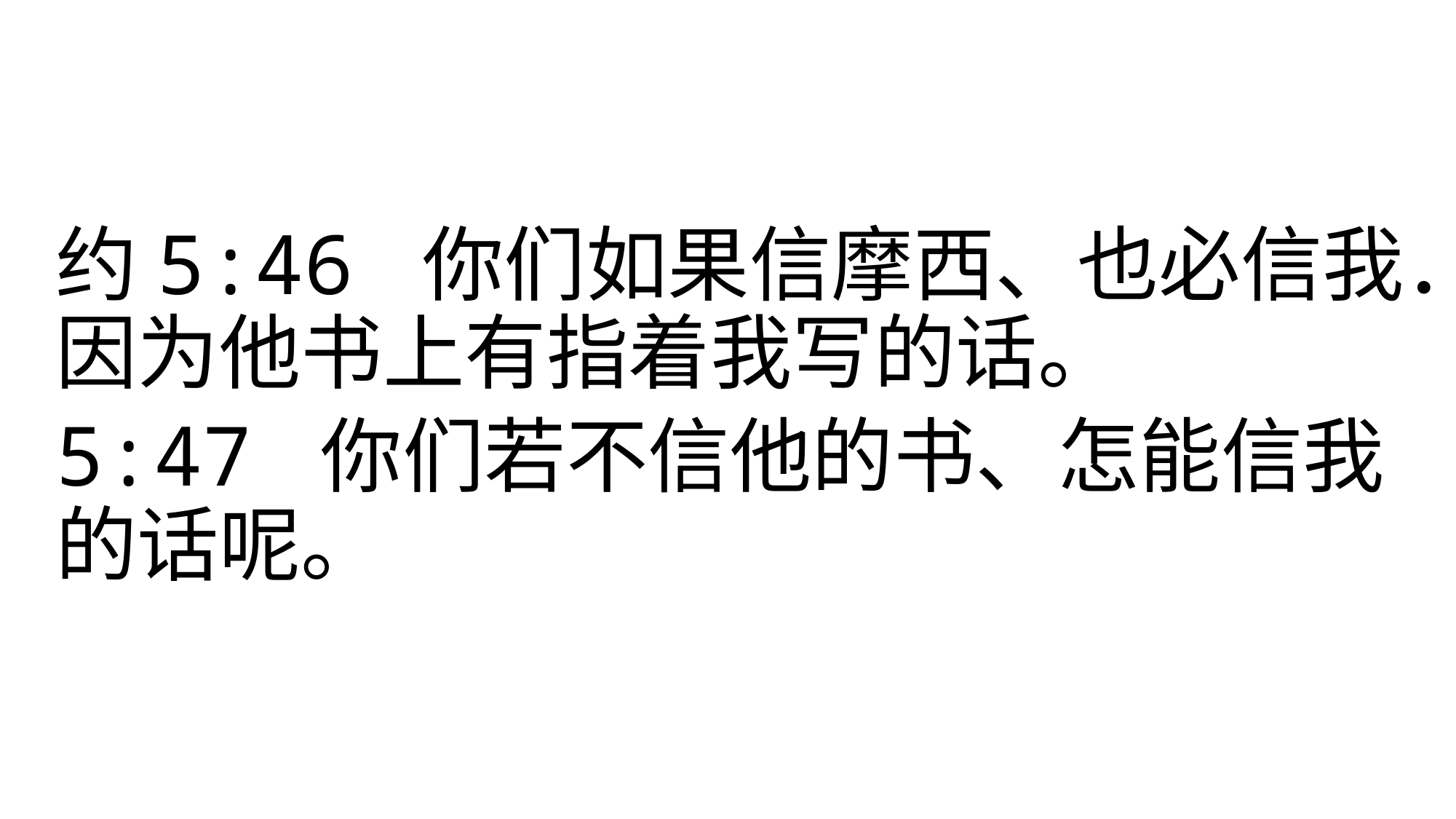

#
约5:46 你们如果信摩西、也必信我．因为他书上有指着我写的话。
5:47 你们若不信他的书、怎能信我的话呢。